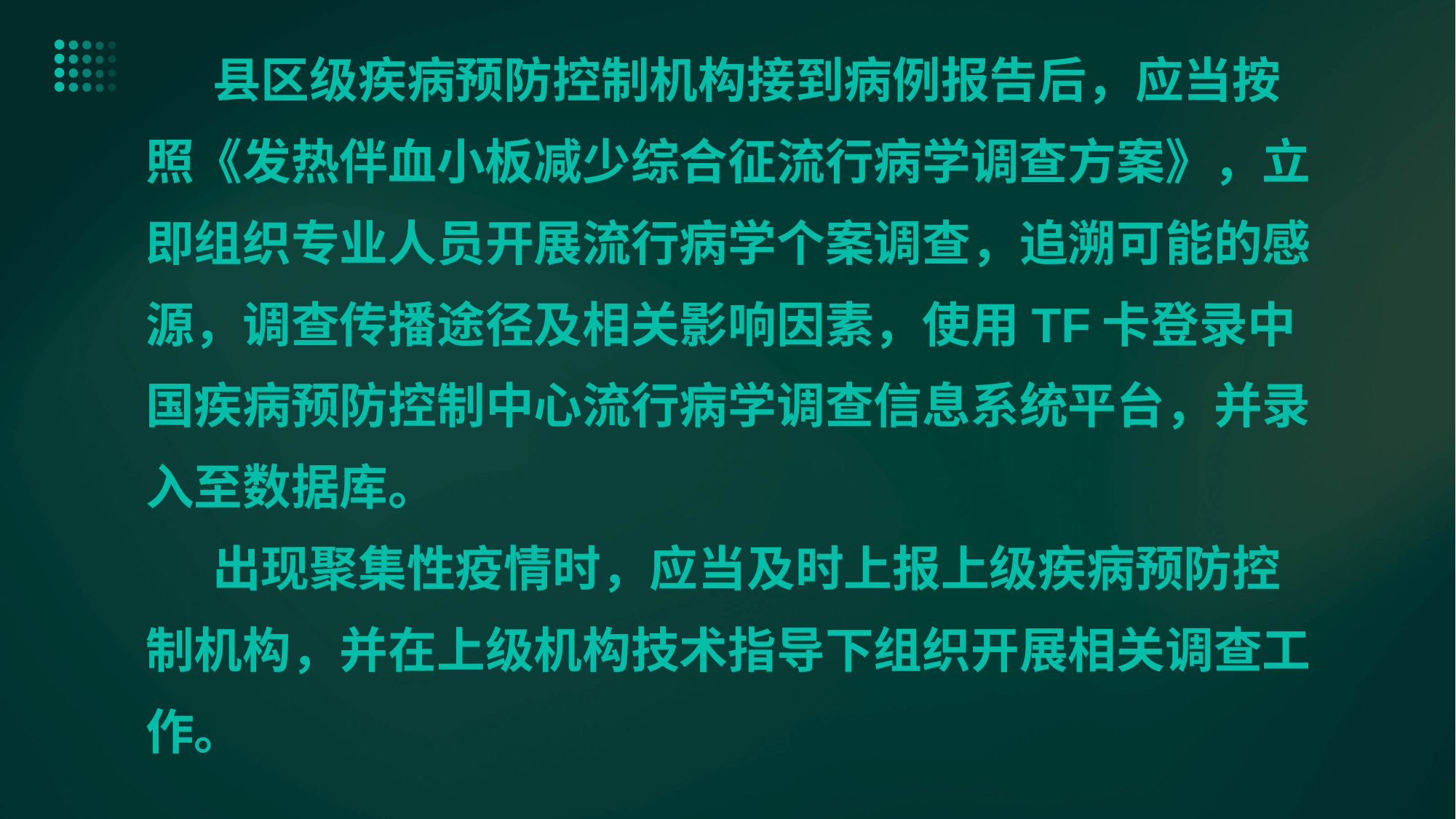

县区级疾病预防控制机构接到病例报告后，应当按照《发热伴血小板减少综合征流行病学调查方案》，立即组织专业人员开展流行病学个案调查，追溯可能的感源，调查传播途径及相关影响因素，使用TF卡登录中国疾病预防控制中心流行病学调查信息系统平台，并录入至数据库。
     出现聚集性疫情时，应当及时上报上级疾病预防控制机构，并在上级机构技术指导下组织开展相关调查工作。